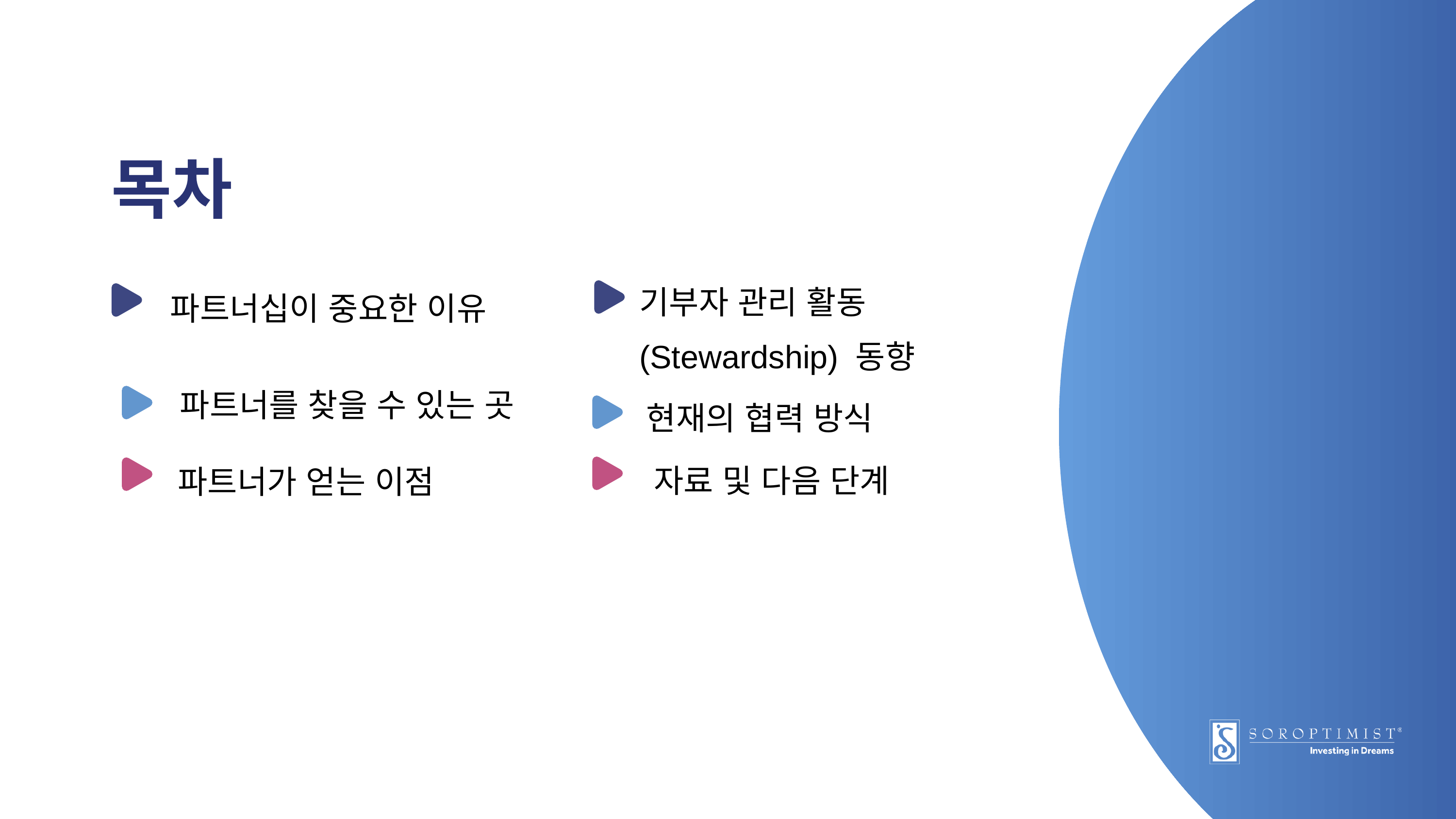

목차
기부자 관리 활동(Stewardship) 동향
파트너십이 중요한 이유

현재의 협력 방식
파트너를 찾을 수 있는 곳

파트너가 얻는 이점

자료 및 다음 단계